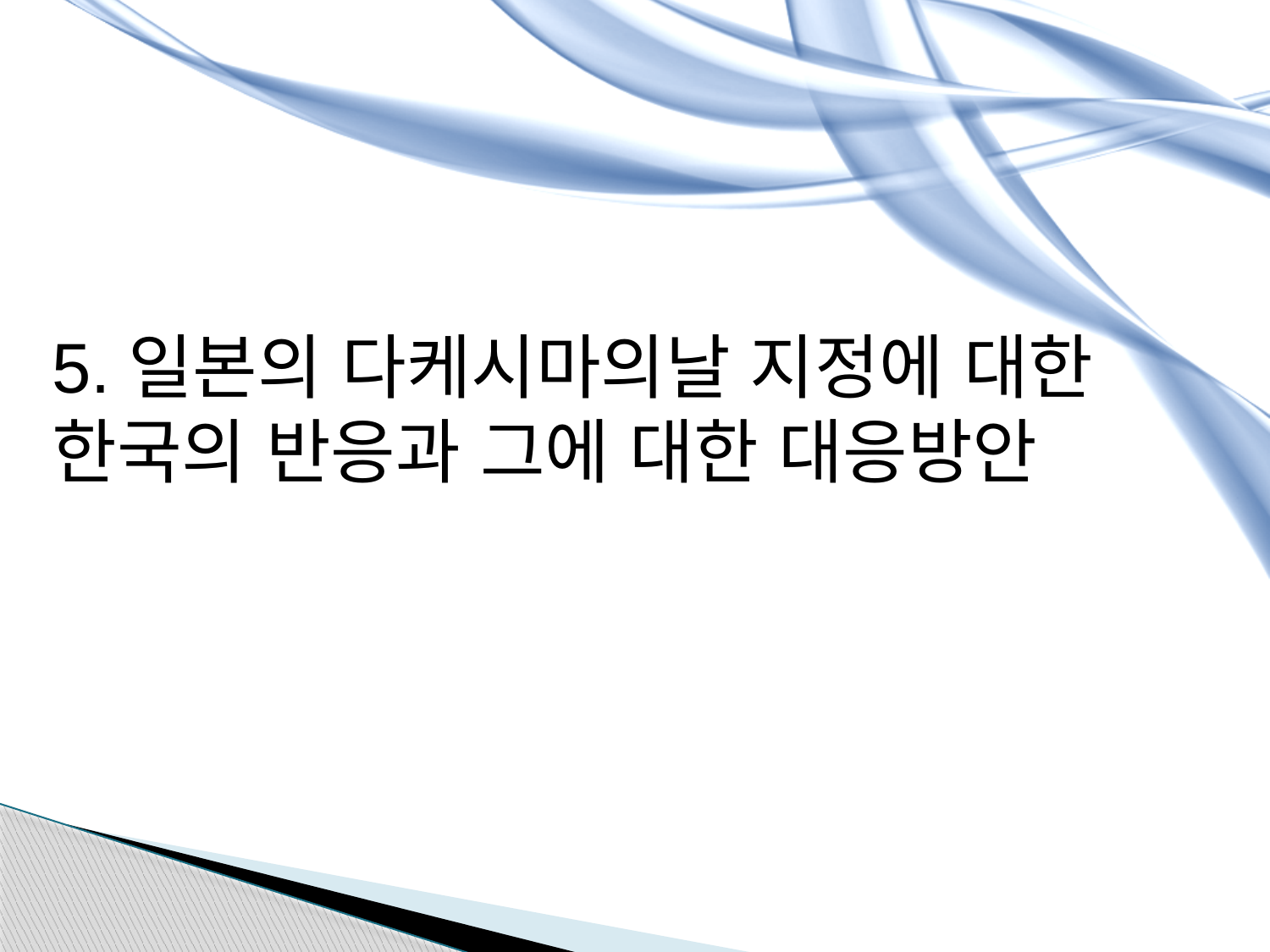

5.일본의 다케시마의날 지정에 대한 한국의 반응과 그에 대한 대응방안